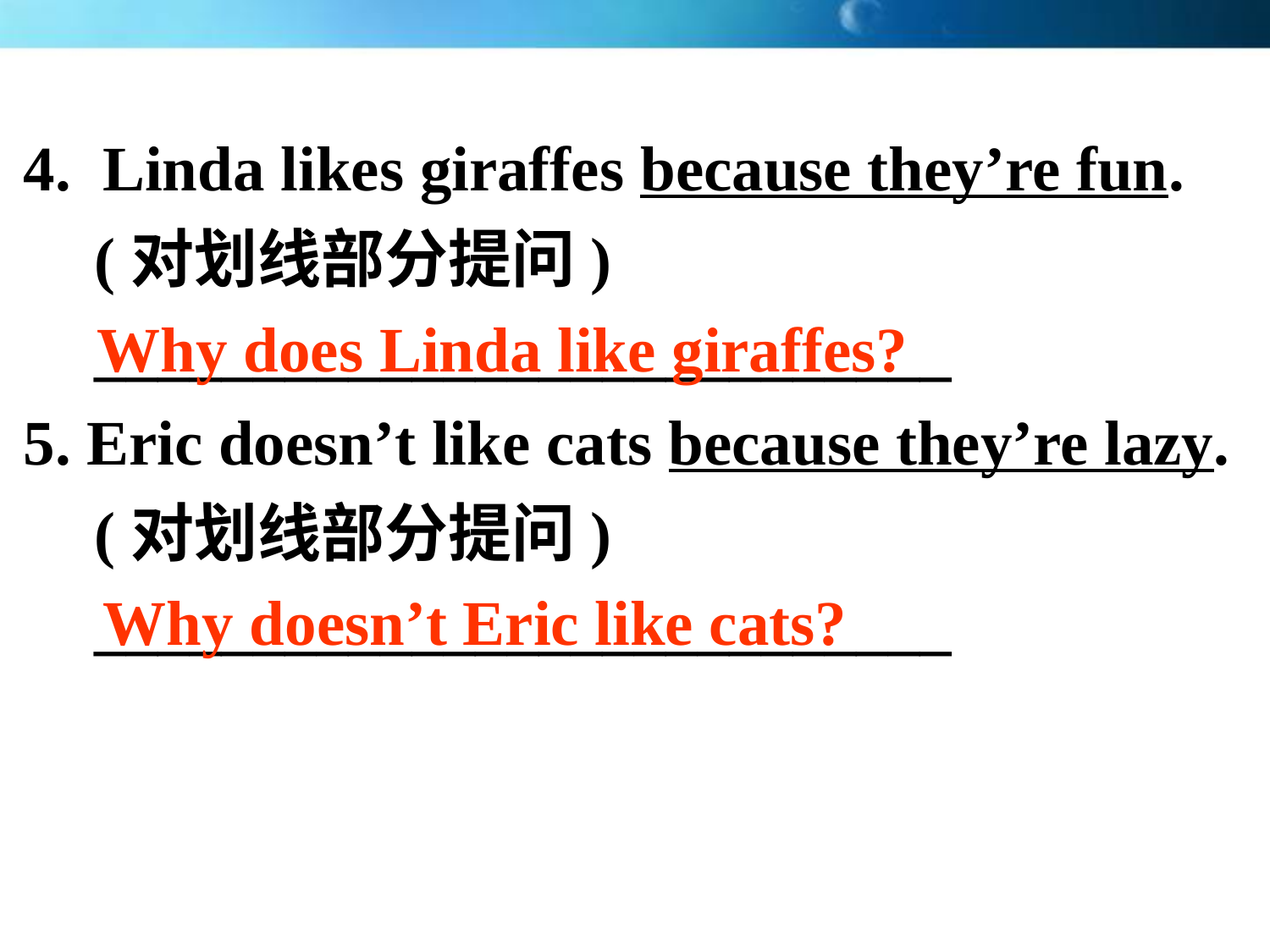

4.  Linda likes giraffes because they’re fun. (对划线部分提问) ___________________________
5. Eric doesn’t like cats because they’re lazy. (对划线部分提问) ___________________________
Why does Linda like giraffes?
Why doesn’t Eric like cats?